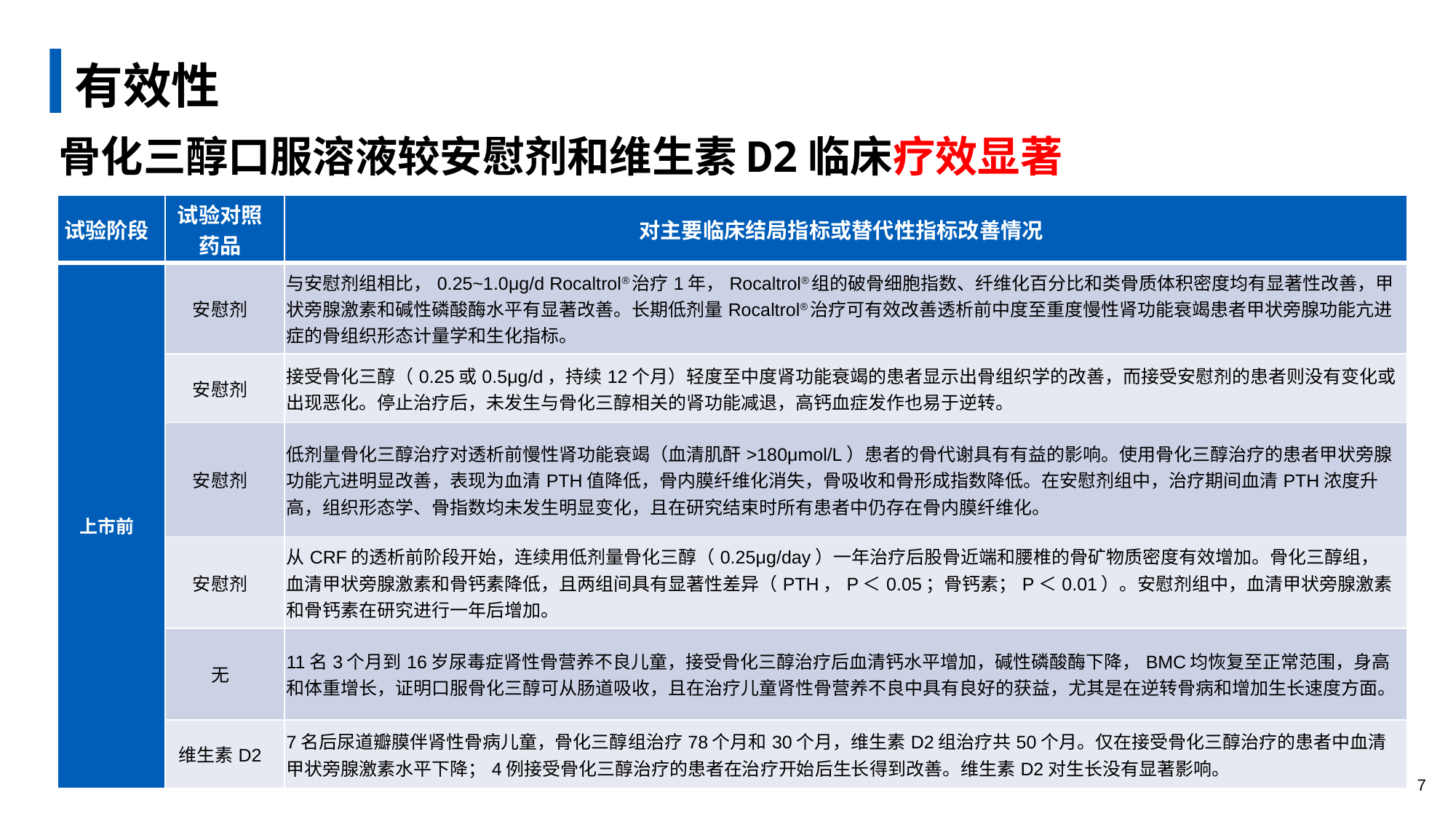

# 有效性
骨化三醇口服溶液较安慰剂和维生素D2临床疗效显著
| 试验阶段 | 试验对照药品 | 对主要临床结局指标或替代性指标改善情况 |
| --- | --- | --- |
| 上市前 | 安慰剂 | 与安慰剂组相比，0.25~1.0μg/d Rocaltrol®治疗1年，Rocaltrol®组的破骨细胞指数、纤维化百分比和类骨质体积密度均有显著性改善，甲状旁腺激素和碱性磷酸酶水平有显著改善。长期低剂量Rocaltrol®治疗可有效改善透析前中度至重度慢性肾功能衰竭患者甲状旁腺功能亢进症的骨组织形态计量学和生化指标。 |
|  | 安慰剂 | 接受骨化三醇（0.25或0.5μg/d，持续12个月）轻度至中度肾功能衰竭的患者显示出骨组织学的改善，而接受安慰剂的患者则没有变化或出现恶化。停止治疗后，未发生与骨化三醇相关的肾功能减退，高钙血症发作也易于逆转。 |
|  | 安慰剂 | 低剂量骨化三醇治疗对透析前慢性肾功能衰竭（血清肌酐>180μmol/L）患者的骨代谢具有有益的影响。使用骨化三醇治疗的患者甲状旁腺功能亢进明显改善，表现为血清PTH值降低，骨内膜纤维化消失，骨吸收和骨形成指数降低。在安慰剂组中，治疗期间血清PTH浓度升高，组织形态学、骨指数均未发生明显变化，且在研究结束时所有患者中仍存在骨内膜纤维化。 |
|  | 安慰剂 | 从CRF的透析前阶段开始，连续用低剂量骨化三醇（0.25μg/day）一年治疗后股骨近端和腰椎的骨矿物质密度有效增加。骨化三醇组，血清甲状旁腺激素和骨钙素降低，且两组间具有显著性差异（PTH，P＜0.05；骨钙素；P＜0.01）。安慰剂组中，血清甲状旁腺激素和骨钙素在研究进行一年后增加。 |
|  | 无 | 11名3个月到16岁尿毒症肾性骨营养不良儿童，接受骨化三醇治疗后血清钙水平增加，碱性磷酸酶下降，BMC均恢复至正常范围，身高和体重增长，证明口服骨化三醇可从肠道吸收，且在治疗儿童肾性骨营养不良中具有良好的获益，尤其是在逆转骨病和增加生长速度方面。 |
|  | 维生素D2 | 7名后尿道瓣膜伴肾性骨病儿童，骨化三醇组治疗78个月和30个月，维生素D2组治疗共50个月。仅在接受骨化三醇治疗的患者中血清甲状旁腺激素水平下降；4例接受骨化三醇治疗的患者在治疗开始后生长得到改善。维生素D2对生长没有显著影响。 |